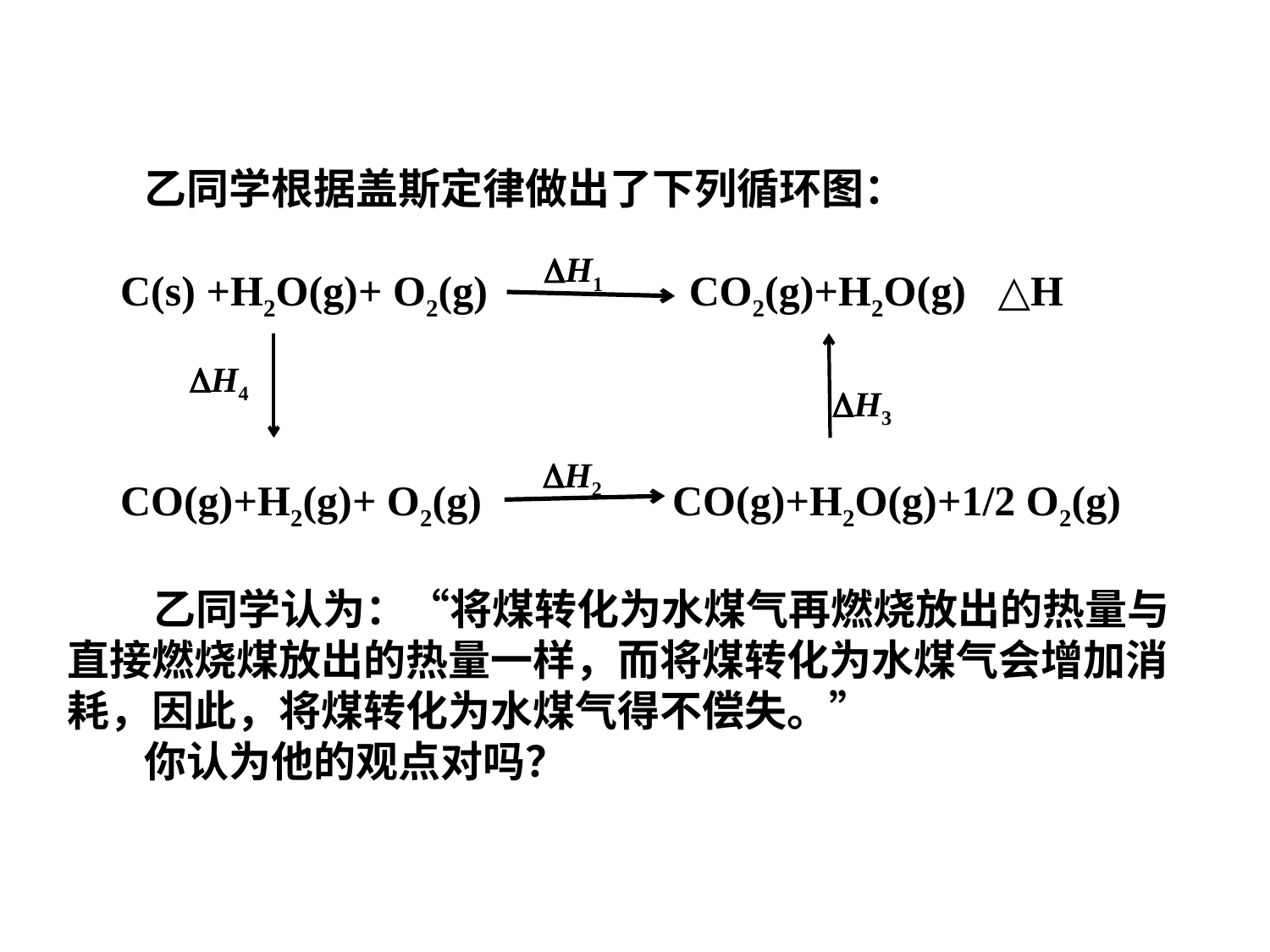

乙同学根据盖斯定律做出了下列循环图：

     C(s) +H2O(g)+ O2(g)                   CO2(g)+H2O(g)   △H

     CO(g)+H2(g)+ O2(g)                  CO(g)+H2O(g)+1/2 O2(g)

        乙同学认为：“将煤转化为水煤气再燃烧放出的热量与直接燃烧煤放出的热量一样，而将煤转化为水煤气会增加消耗，因此，将煤转化为水煤气得不偿失。”
       你认为他的观点对吗？
ΔH1
ΔH4
ΔH3
ΔH2